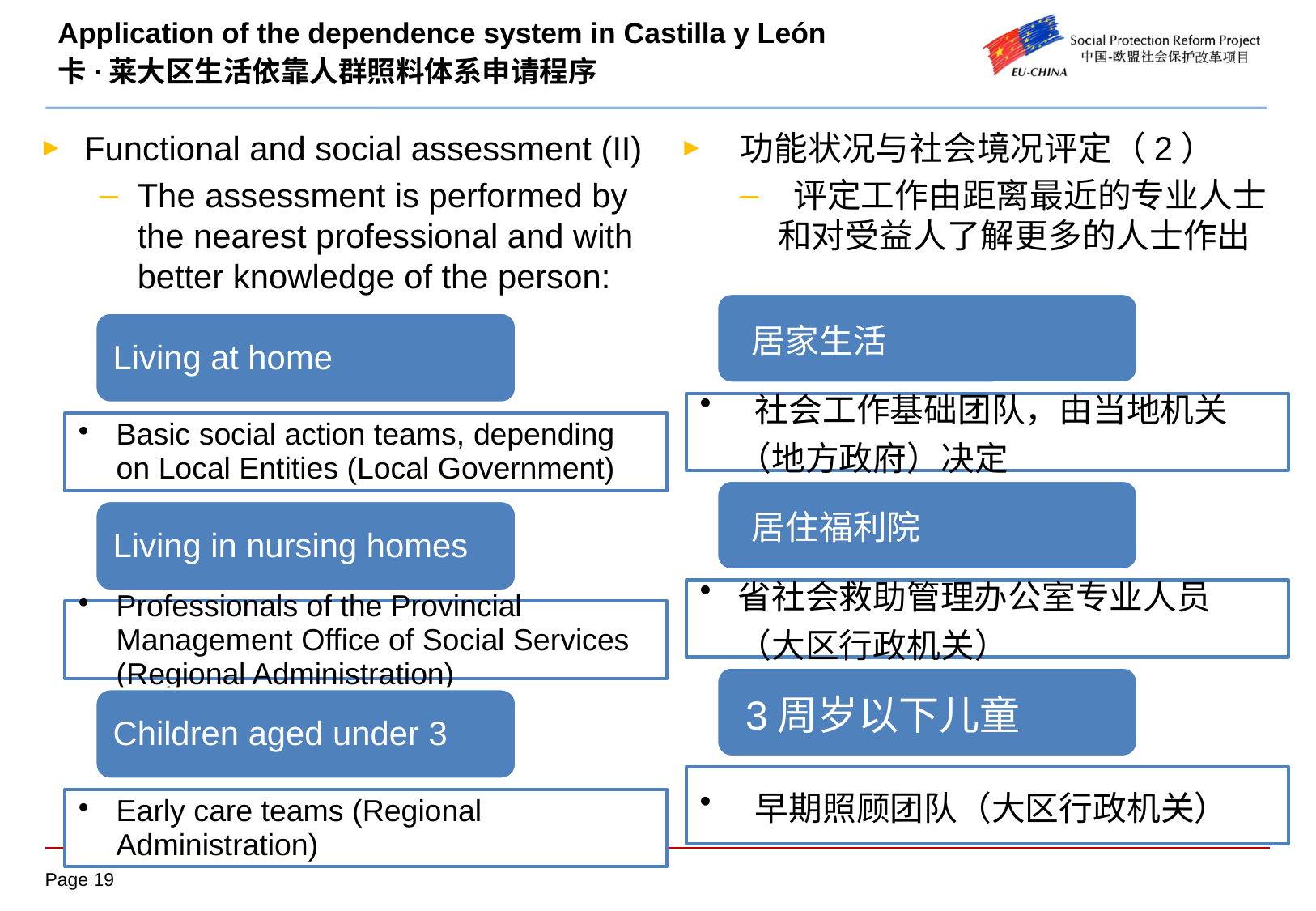

# Application of the dependence system in Castilla y León 卡·莱大区生活依靠人群照料体系申请程序
Functional and social assessment (II)
The assessment is performed by the nearest professional and with better knowledge of the person:
 功能状况与社会境况评定（2）
 评定工作由距离最近的专业人士和对受益人了解更多的人士作出
 居家生活
 3周岁以下儿童
 社会工作基础团队，由当地机关（地方政府）决定
 居住福利院
省社会救助管理办公室专业人员（大区行政机关）
 早期照顾团队（大区行政机关）
Living at home
Children aged under 3
Basic social action teams, depending on Local Entities (Local Government)
Living in nursing homes
Professionals of the Provincial Management Office of Social Services (Regional Administration)
Early care teams (Regional Administration)